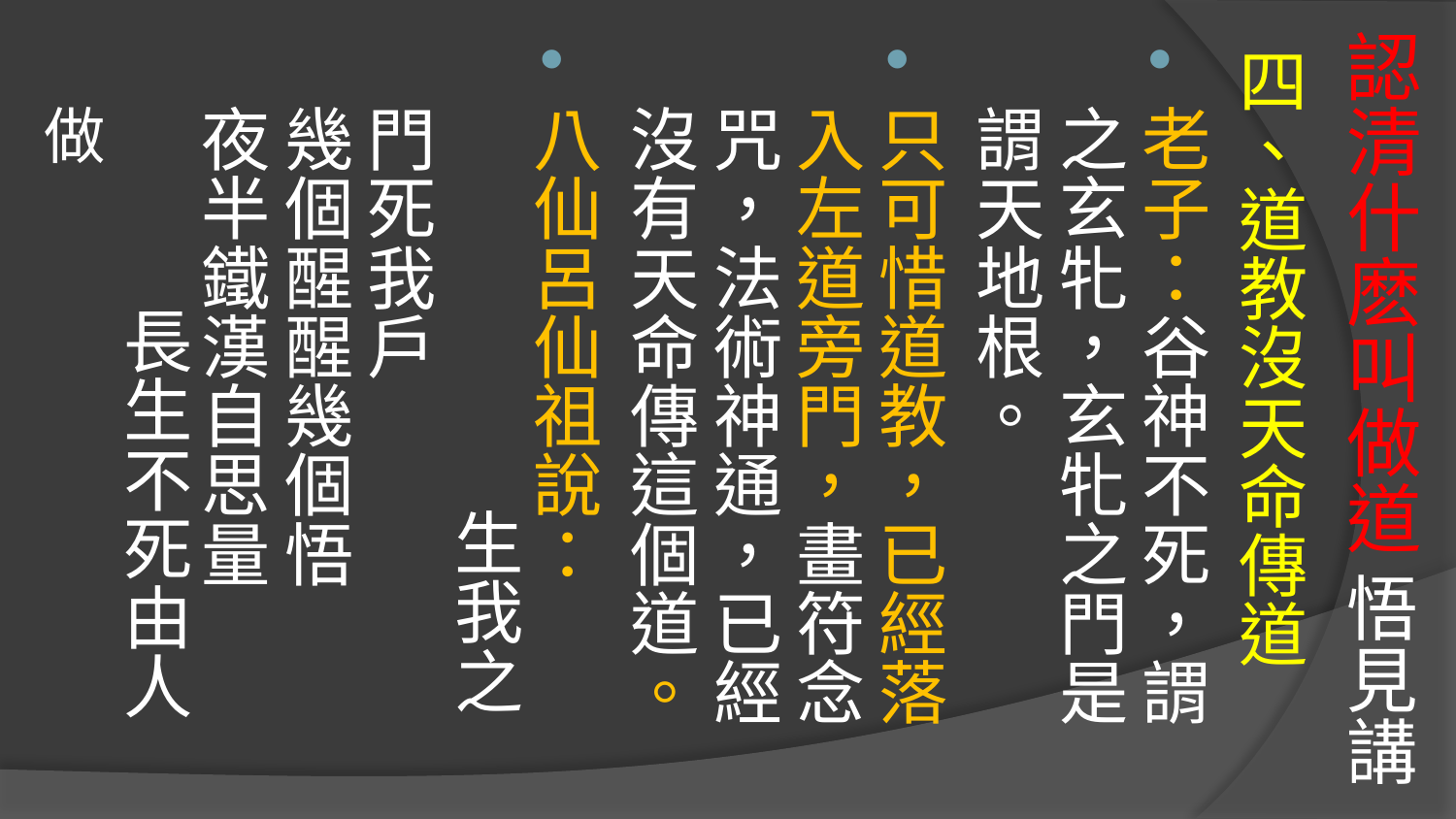

# 認清什麽叫做道 悟見講
四、道教沒天命傳道
老子：谷神不死，謂之玄牝，玄牝之門是謂天地根。
只可惜道教，已經落入左道旁門，畫符念咒，法術神通，已經沒有天命傳這個道。
八仙呂仙祖說：                                       生我之門死我戶                          幾個醒醒幾個悟
夜半鐵漢自思量                          長生不死由人做